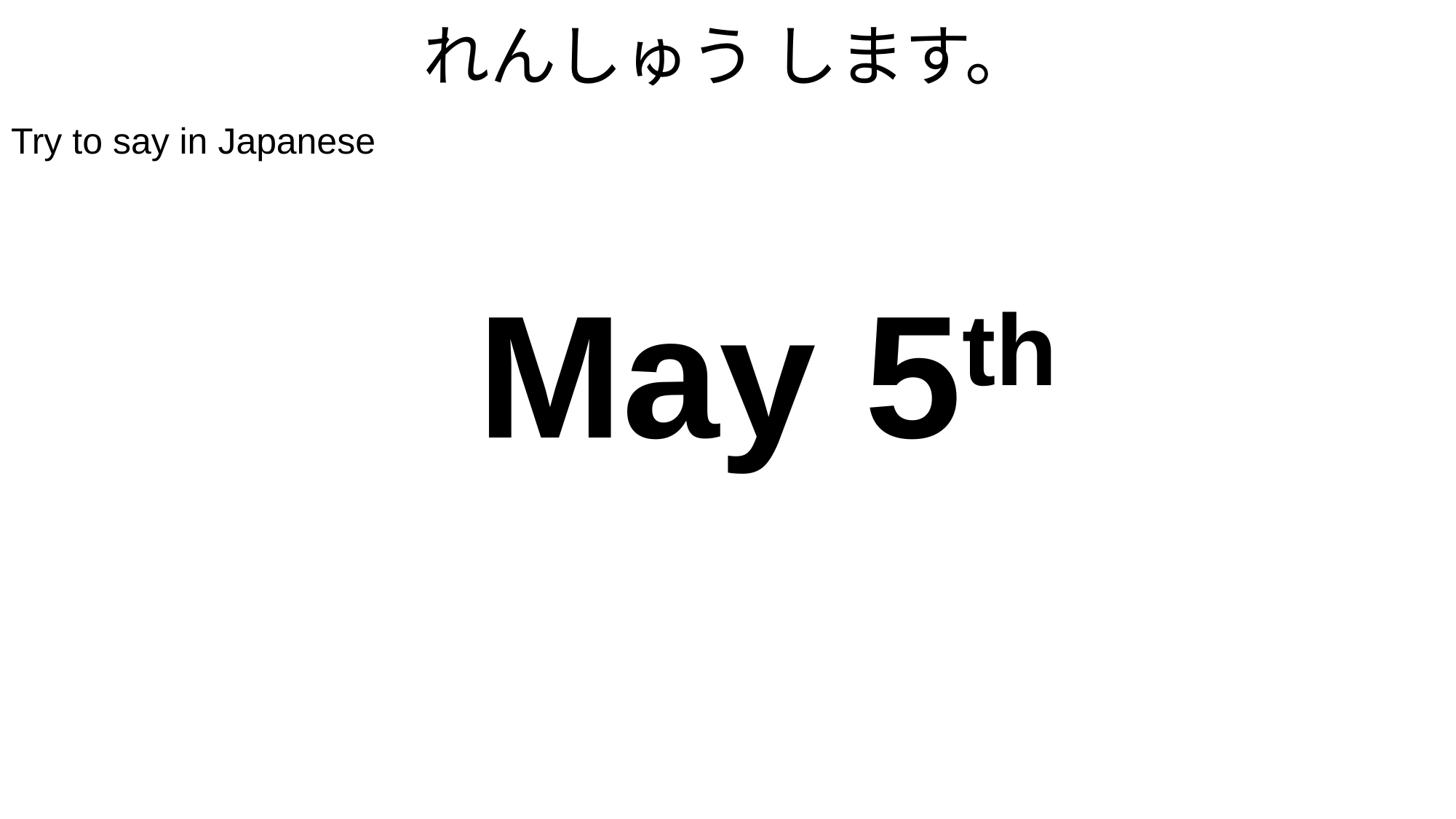

# れんしゅう します。
Try to say in Japanese
| May 5th |
| --- |
| ごがつ ごにち （ごがつ いつか） |